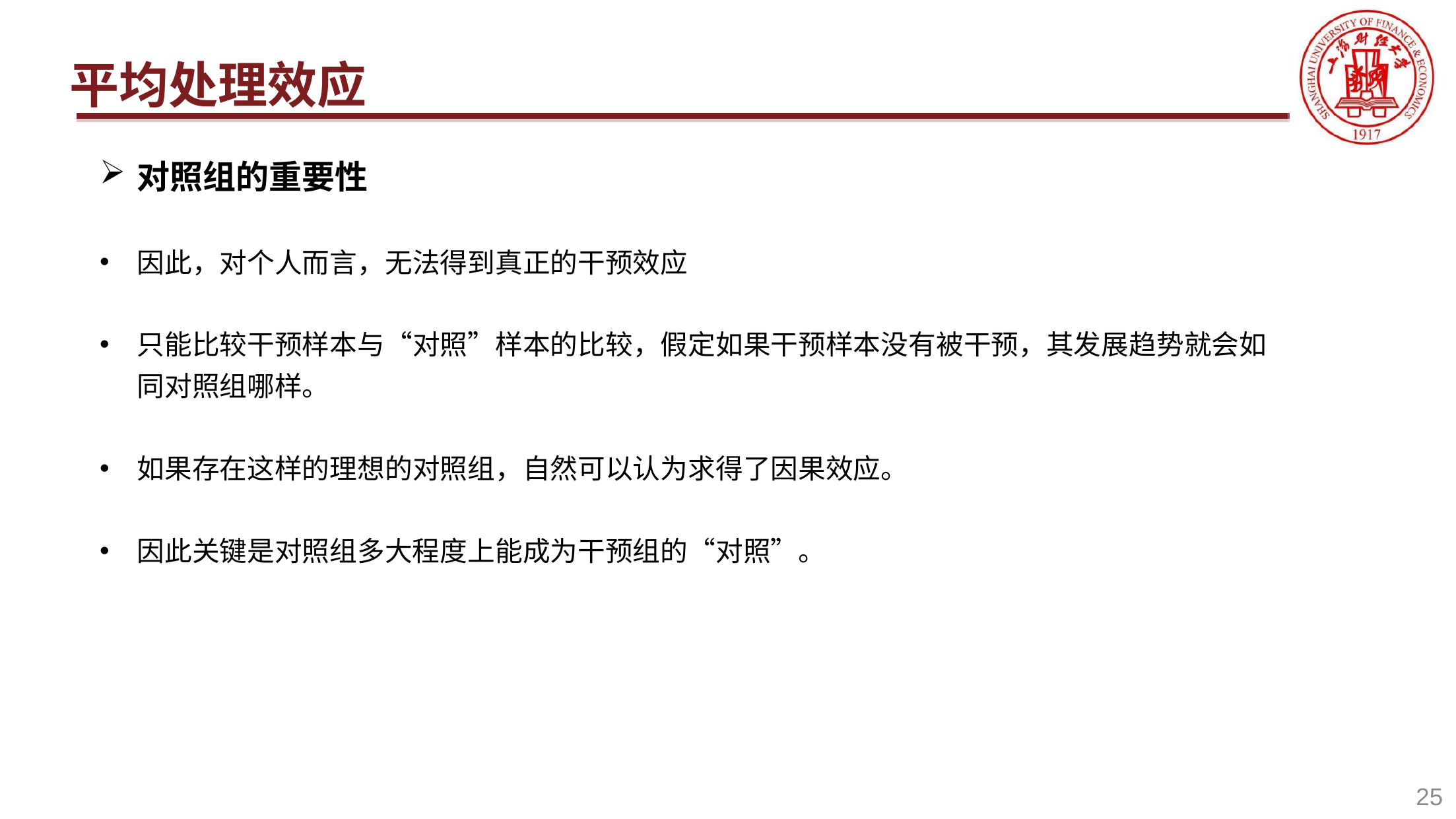

# 平均处理效应
对照组的重要性

因此，对个人而言，无法得到真正的干预效应

只能比较干预样本与“对照”样本的比较，假定如果干预样本没有被干预，其发展趋势就会如同对照组哪样。

如果存在这样的理想的对照组，自然可以认为求得了因果效应。

因此关键是对照组多大程度上能成为干预组的“对照”。
25